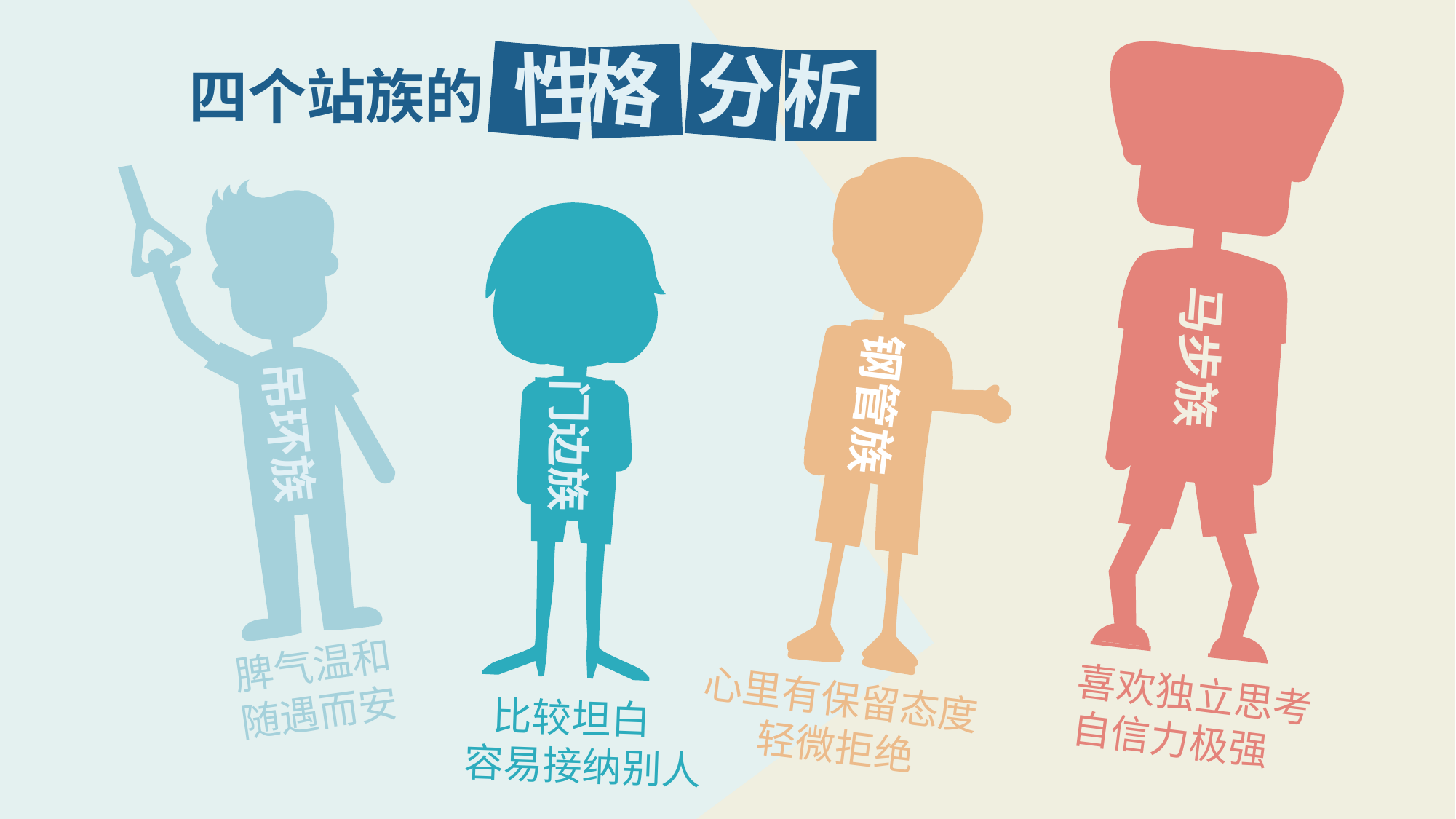

性
格
分

析

四个站族的

马步族

钢管族
吊环族
门边族
脾气温和

喜欢独立思考
心里有保留态度
随遇而安
  比较坦白
自信力极强
轻微拒绝
容易接纳别人